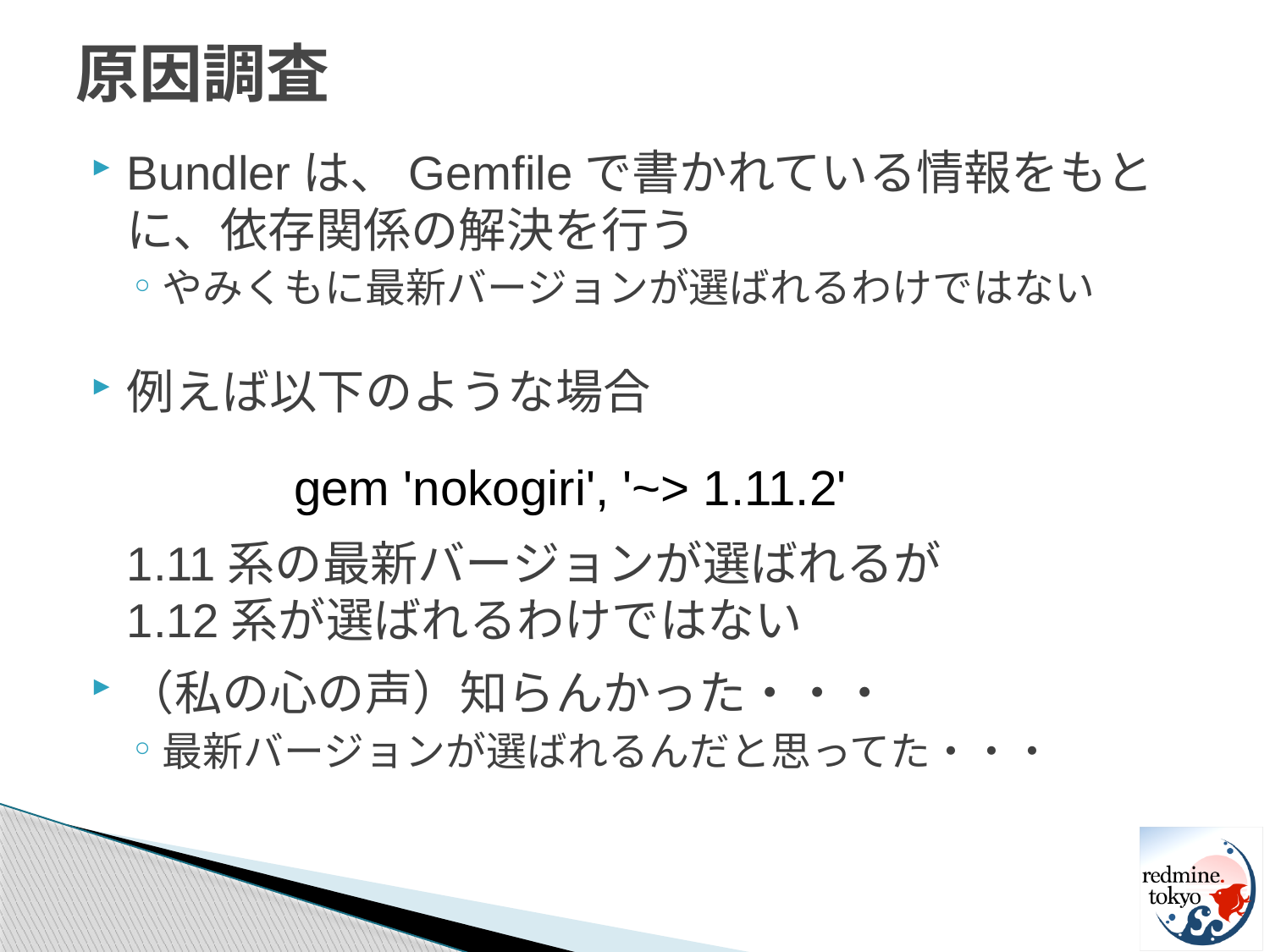

# 原因調査
Bundlerは、Gemfileで書かれている情報をもとに、依存関係の解決を行う
やみくもに最新バージョンが選ばれるわけではない
例えば以下のような場合
1.11系の最新バージョンが選ばれるが
1.12系が選ばれるわけではない

gem 'nokogiri', '~> 1.11.2'
（私の心の声）知らんかった・・・
最新バージョンが選ばれるんだと思ってた・・・